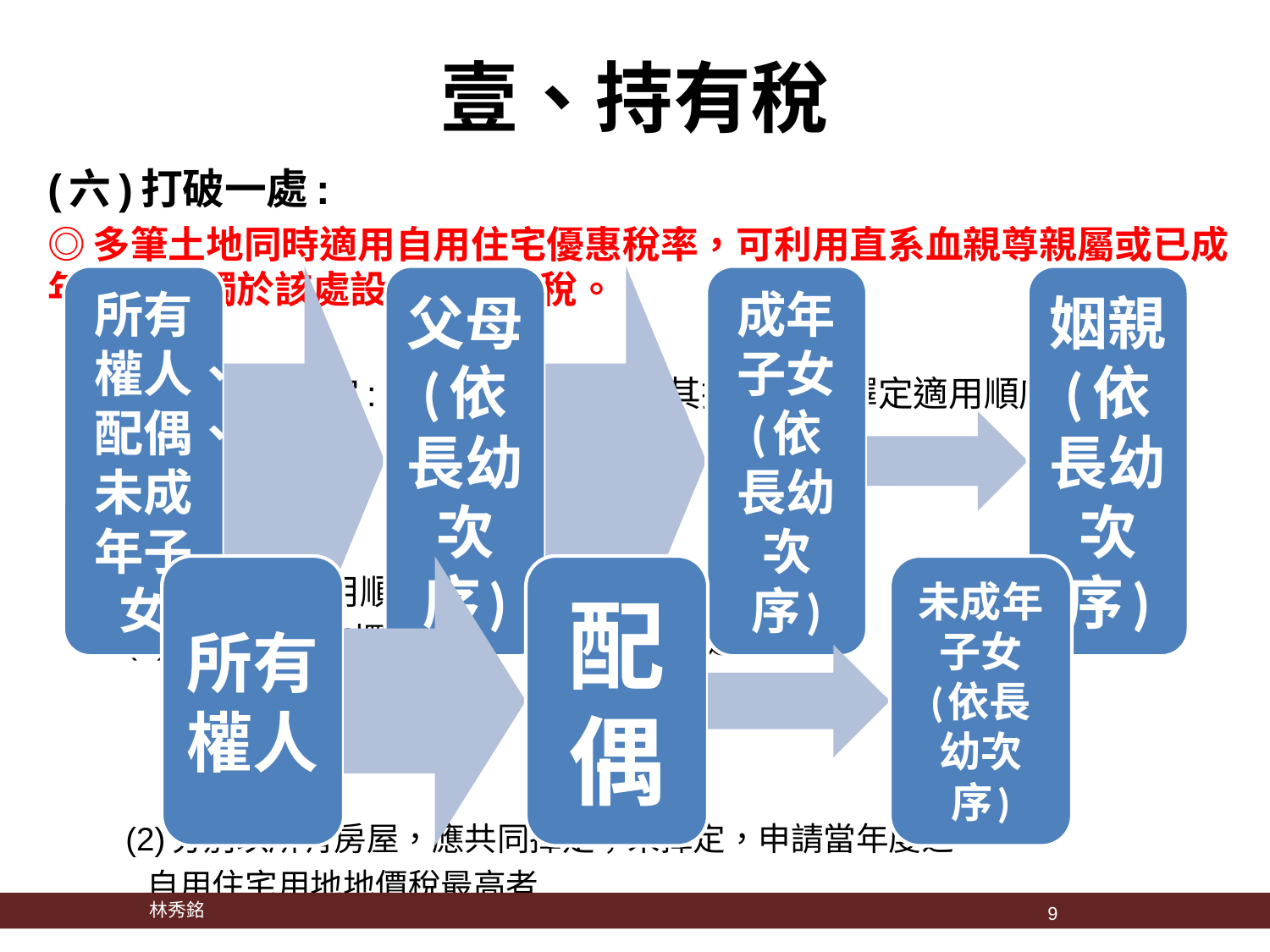

# 壹、持有稅
(六)打破一處:
◎多筆土地同時適用自用住宅優惠稅率，可利用直系血親尊親屬或已成年子女單獨於該處設立戶籍節稅。

   1.面積超過之擇定:所有權人有擇定從其擇定；無擇定適用順序

   2.處數超過之適用順序:
        (1)所有權人有擇定從其擇定；無擇定適用順序

        (2)分別以所有房屋，應共同擇定；未擇定，申請當年度之
             自用住宅用地地價稅最高者

父母
(依長幼次序)
成年子女
(依長幼次序)
姻親
(依長幼次序)
所有權人
配偶
(依長幼次序)
                                 林秀銘
9